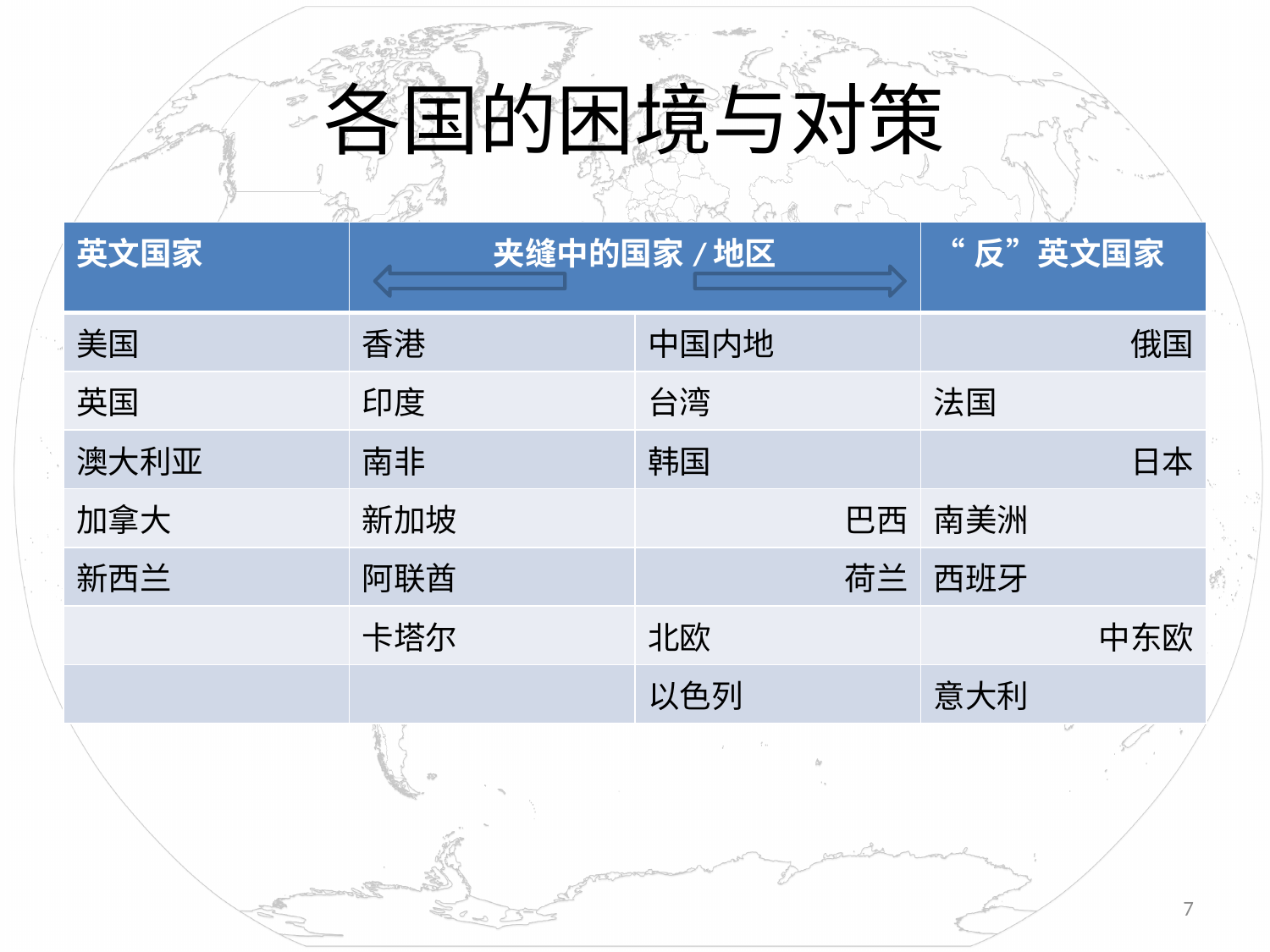

# 各国的困境与对策
| 英文国家 | 夹缝中的国家/地区 |  | “反”英文国家 |
| --- | --- | --- | --- |
| 美国 | 香港 | 中国内地 | 俄国 |
| 英国 | 印度 | 台湾 | 法国 |
| 澳大利亚 | 南非 | 韩国 | 日本 |
| 加拿大 | 新加坡 | 巴西 | 南美洲 |
| 新西兰 | 阿联酋 | 荷兰 | 西班牙 |
|  | 卡塔尔 | 北欧 | 中东欧 |
|  |  | 以色列 | 意大利 |

7